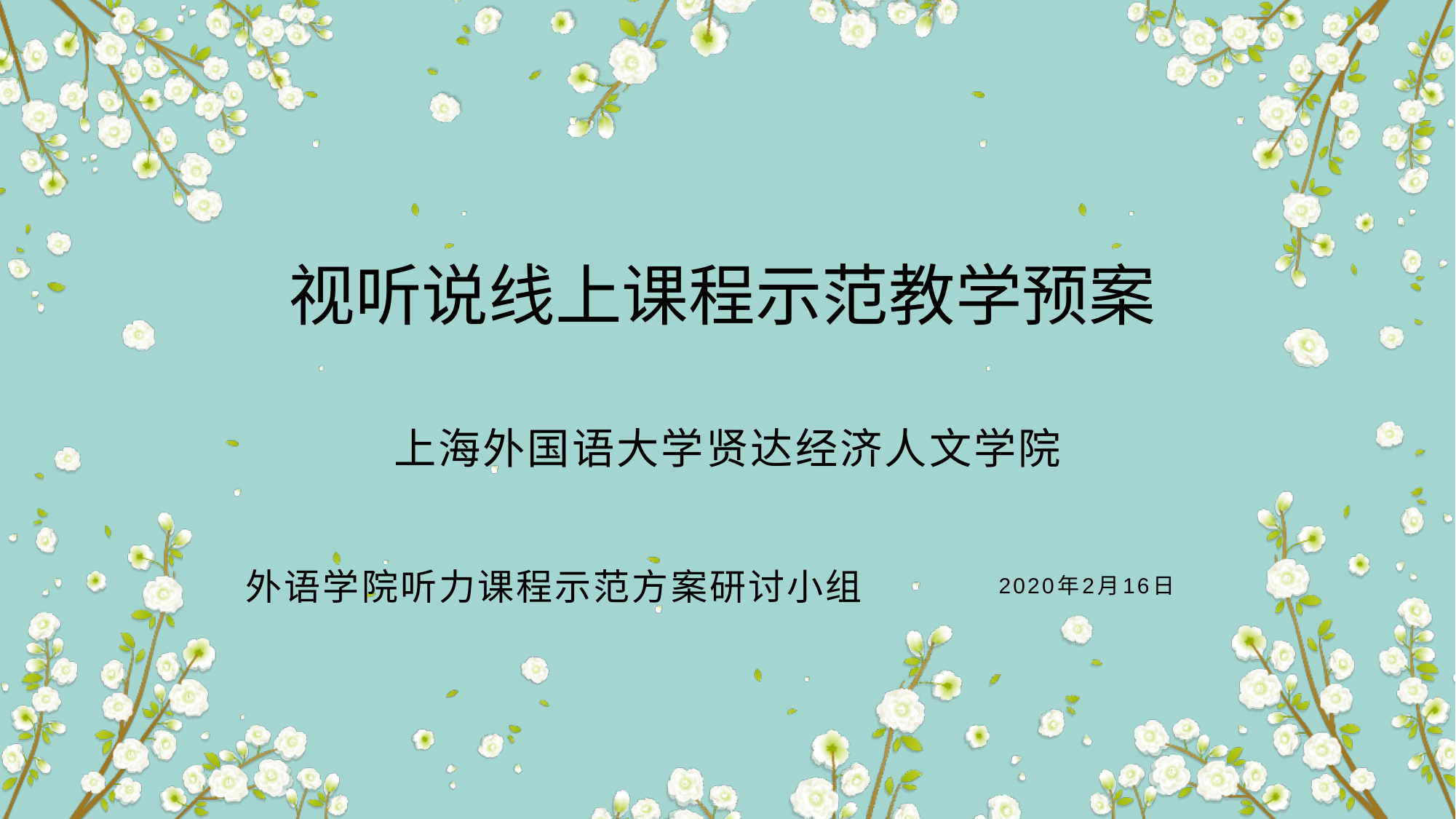

视听说线上课程示范教学预案
#
上海外国语大学贤达经济人文学院

外语学院听力课程示范方案研讨小组
 2020年2月16日